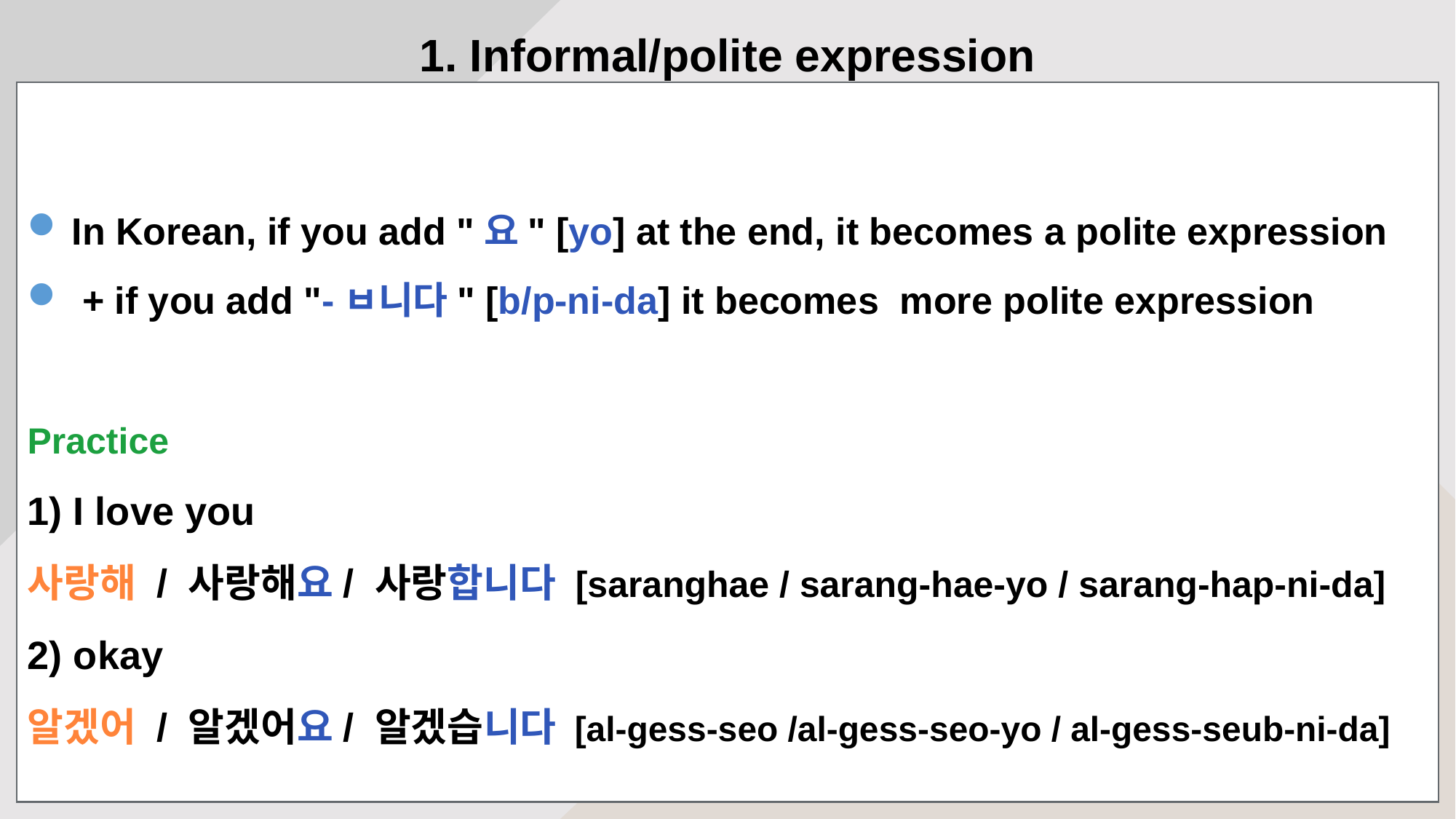

1. Informal/polite expression

In Korean, if you add "요" [yo] at the end, it becomes a polite expression
 + if you add "-ㅂ니다" [b/p-ni-da] it becomes  more polite expression

Practice
1) I love you
사랑해 / 사랑해요/ 사랑합니다 [saranghae / sarang-hae-yo / sarang-hap-ni-da]
2) okay
알겠어 / 알겠어요/ 알겠습니다 [al-gess-seo /al-gess-seo-yo / al-gess-seub-ni-da]